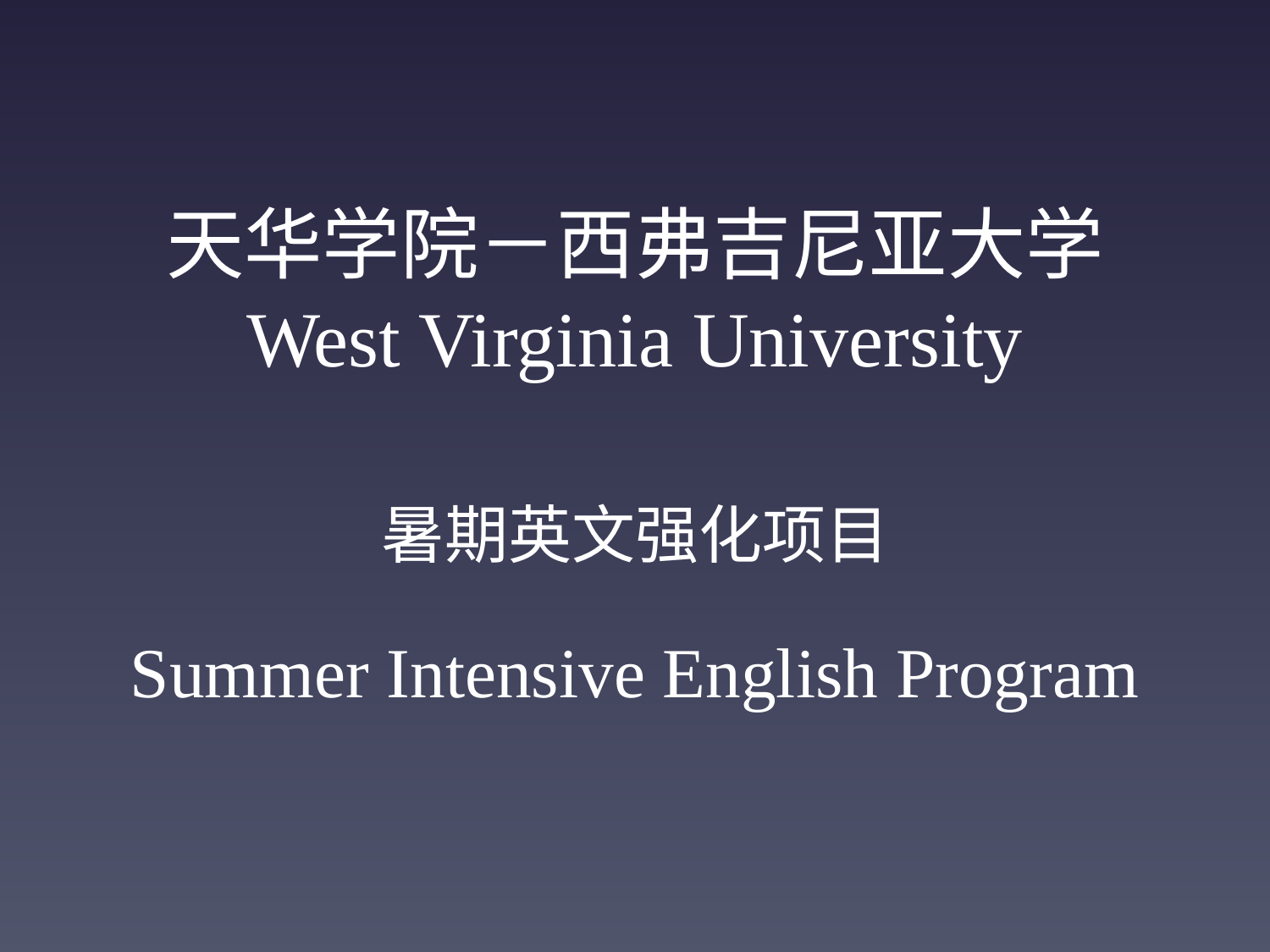

# 天华学院－西弗吉尼亚大学 West Virginia University
暑期英文强化项目
Summer Intensive English Program